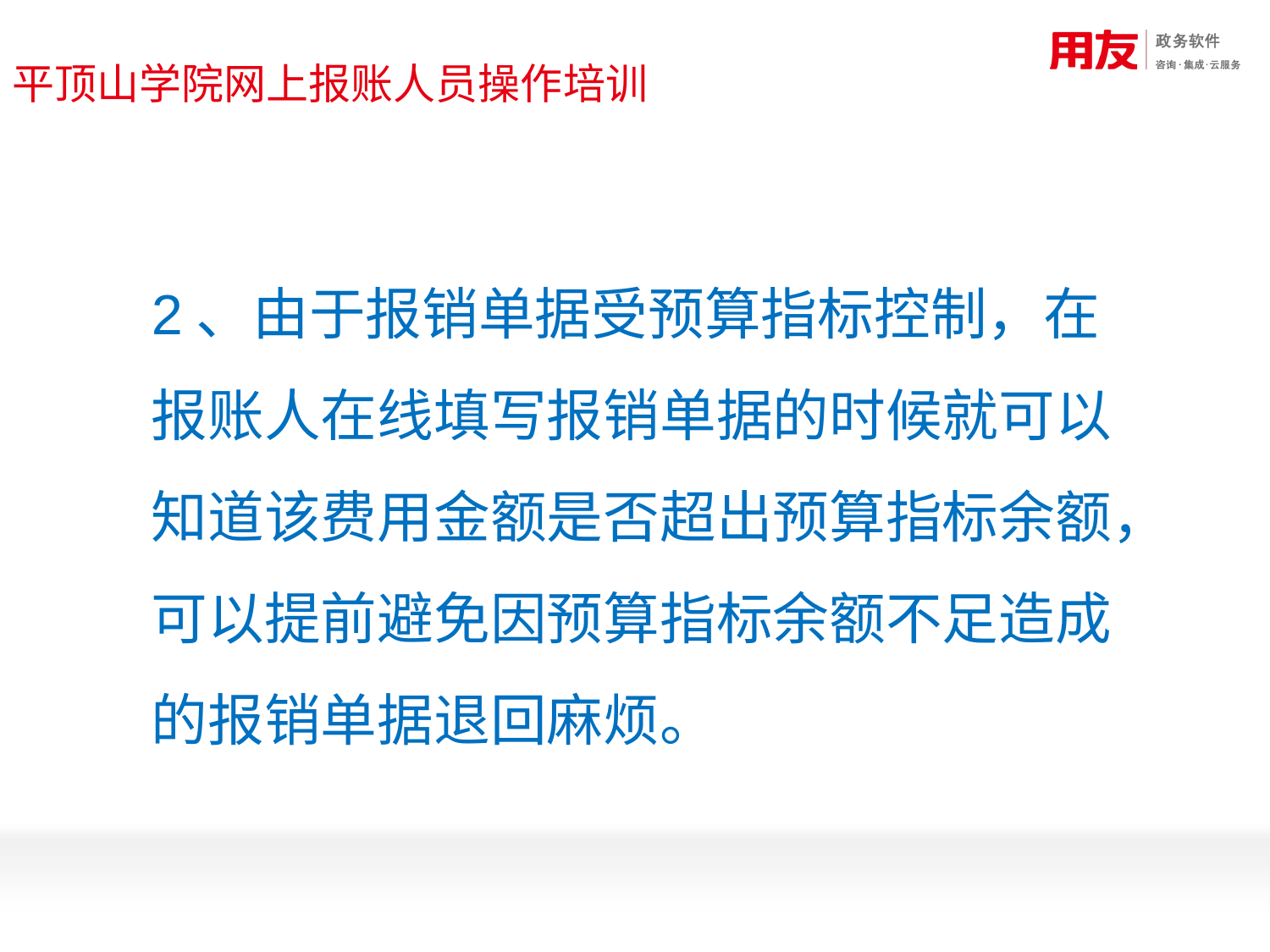

平顶山学院网上报账人员操作培训
2、由于报销单据受预算指标控制，在报账人在线填写报销单据的时候就可以知道该费用金额是否超出预算指标余额，可以提前避免因预算指标余额不足造成的报销单据退回麻烦。